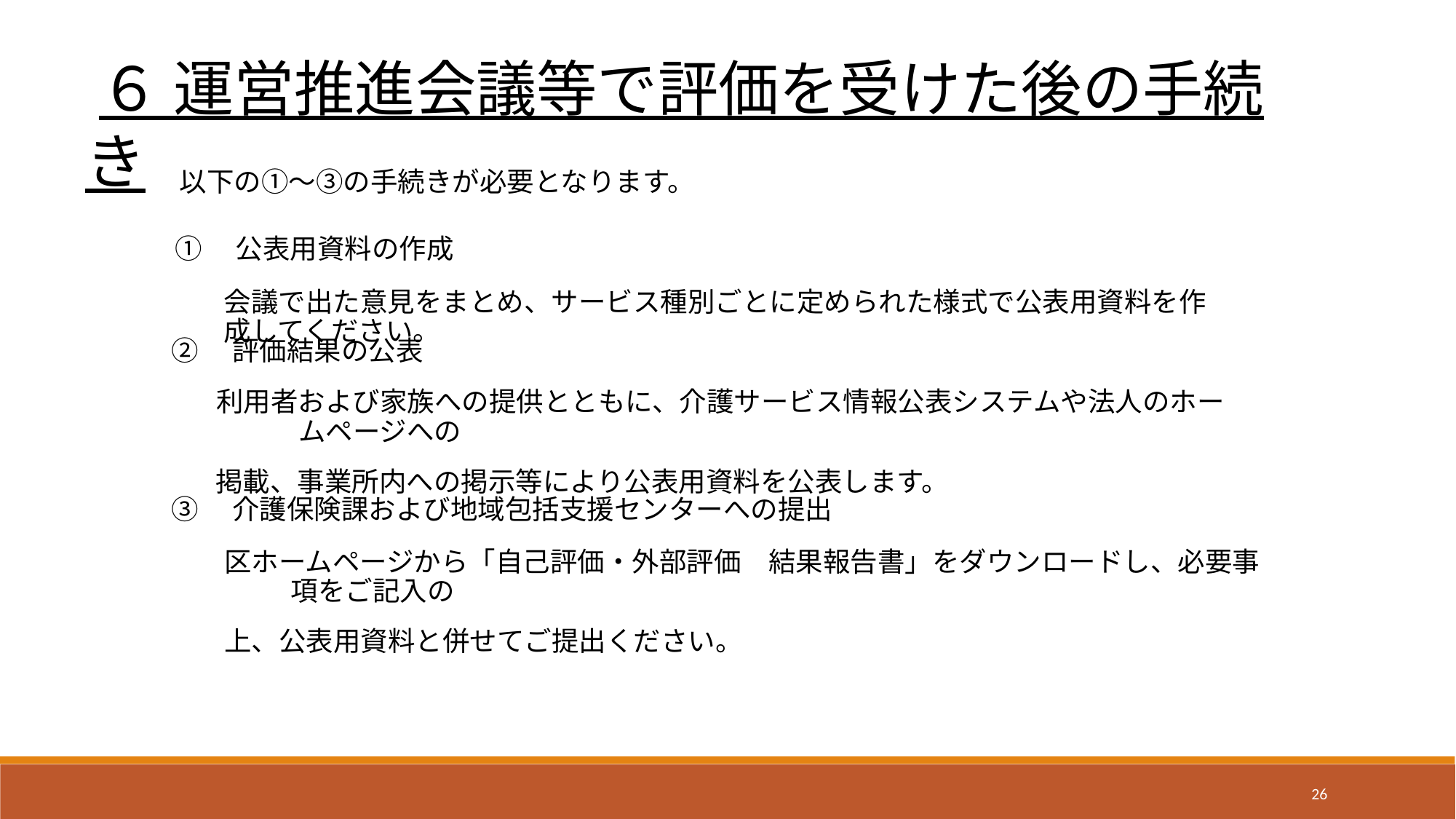

６ 運営推進会議等で評価を受けた後の手続き
以下の①～③の手続きが必要となります。
①　公表用資料の作成
会議で出た意見をまとめ、サービス種別ごとに定められた様式で公表用資料を作成してください。
②　評価結果の公表
 利用者および家族への提供とともに、介護サービス情報公表システムや法人のホームページへの
 掲載、事業所内への掲示等により公表用資料を公表します。
③　介護保険課および地域包括支援センターへの提出
 区ホームページから「自己評価・外部評価　結果報告書」をダウンロードし、必要事項をご記入の
 上、公表用資料と併せてご提出ください。
26